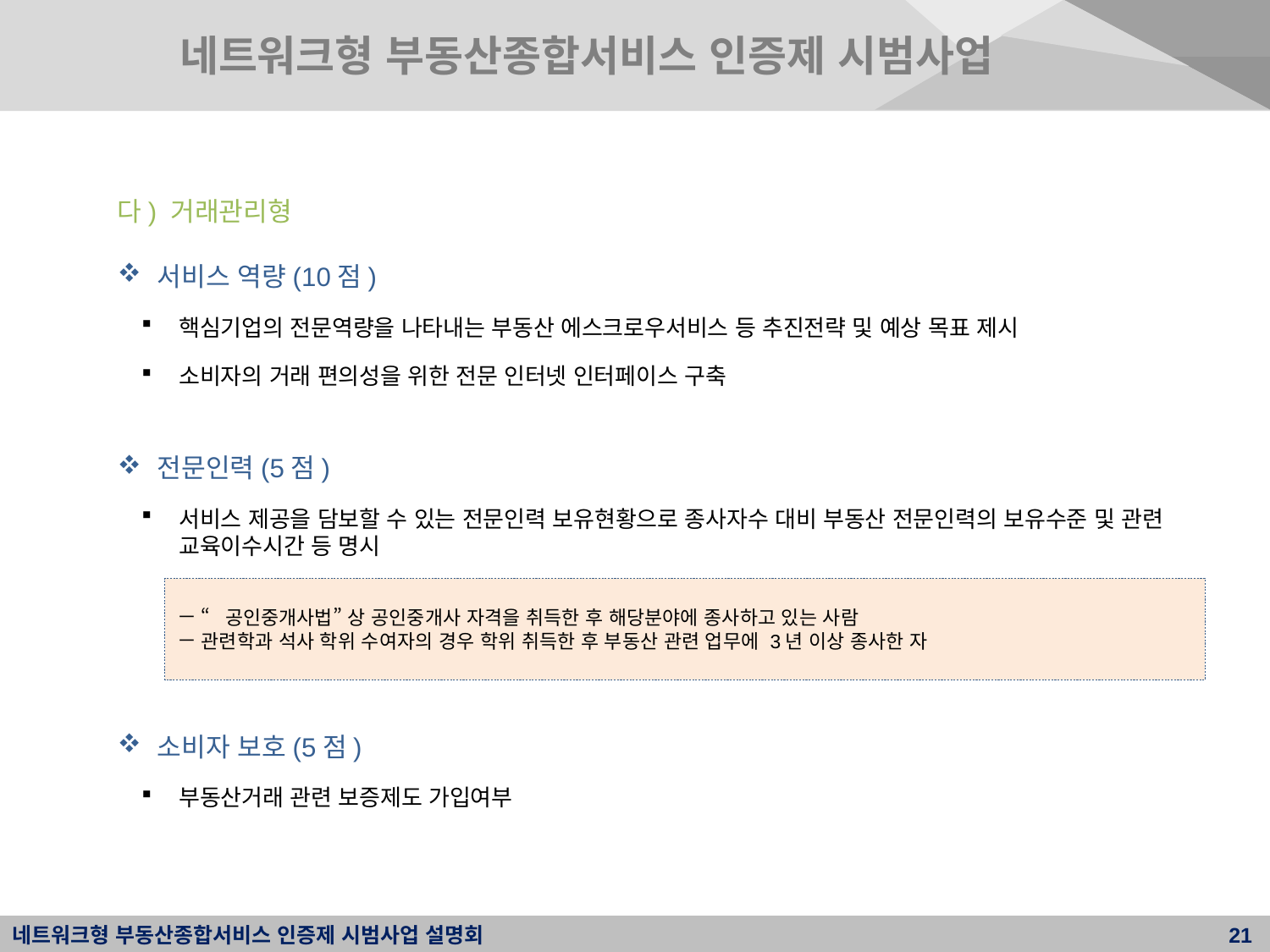

네트워크형 부동산종합서비스 인증제 시범사업
다) 거래관리형
서비스 역량(10점)
핵심기업의 전문역량을 나타내는 부동산 에스크로우서비스 등 추진전략 및 예상 목표 제시
소비자의 거래 편의성을 위한 전문 인터넷 인터페이스 구축
전문인력(5점)
서비스 제공을 담보할 수 있는 전문인력 보유현황으로 종사자수 대비 부동산 전문인력의 보유수준 및 관련 교육이수시간 등 명시
“공인중개사법” 상 공인중개사 자격을 취득한 후 해당분야에 종사하고 있는 사람
관련학과 석사 학위 수여자의 경우 학위 취득한 후 부동산 관련 업무에 3년 이상 종사한 자
소비자 보호(5점)
부동산거래 관련 보증제도 가입여부
21